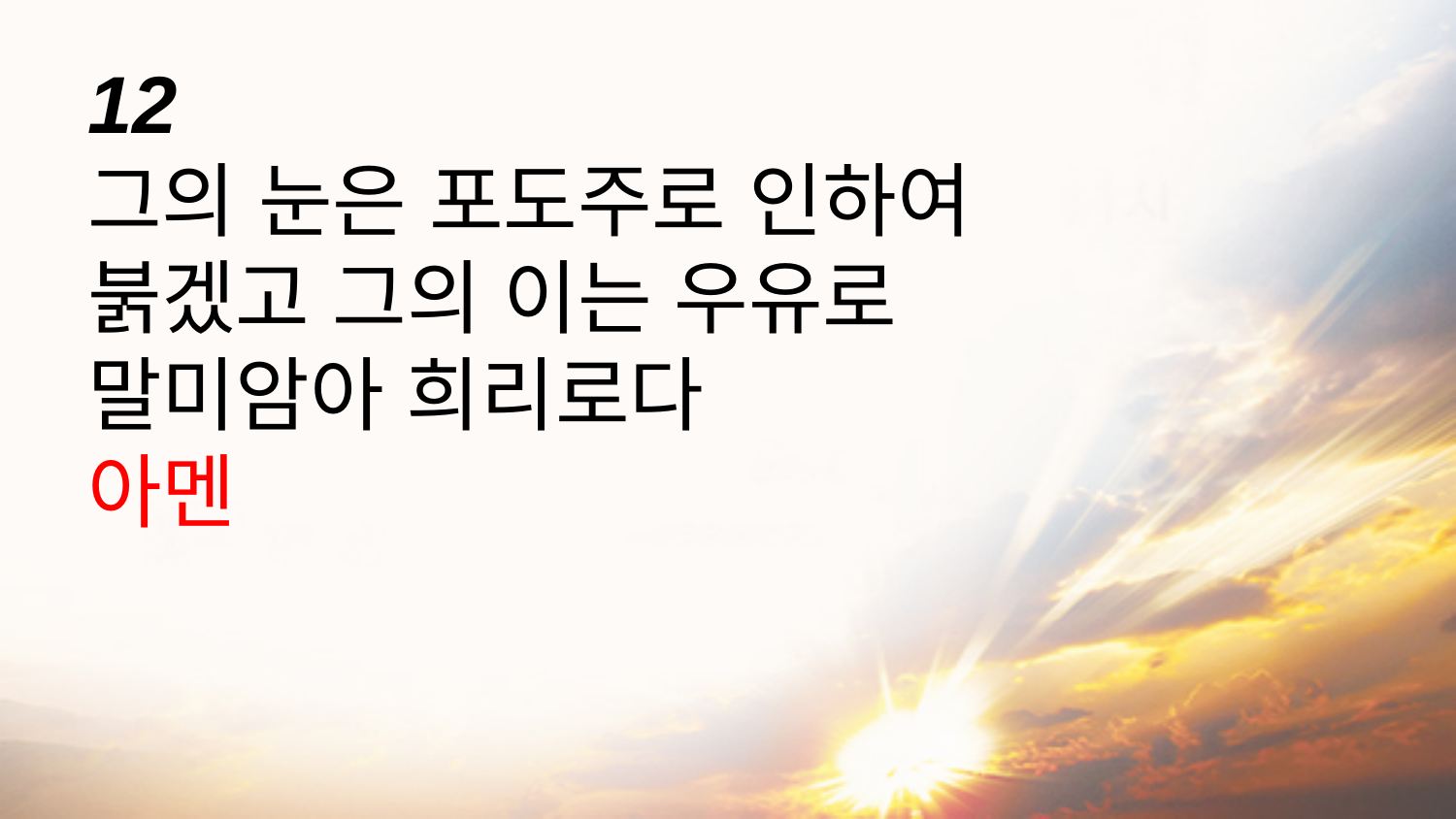

# 12 그의 눈은 포도주로 인하여 붉겠고 그의 이는 우유로 말미암아 희리로다 아멘